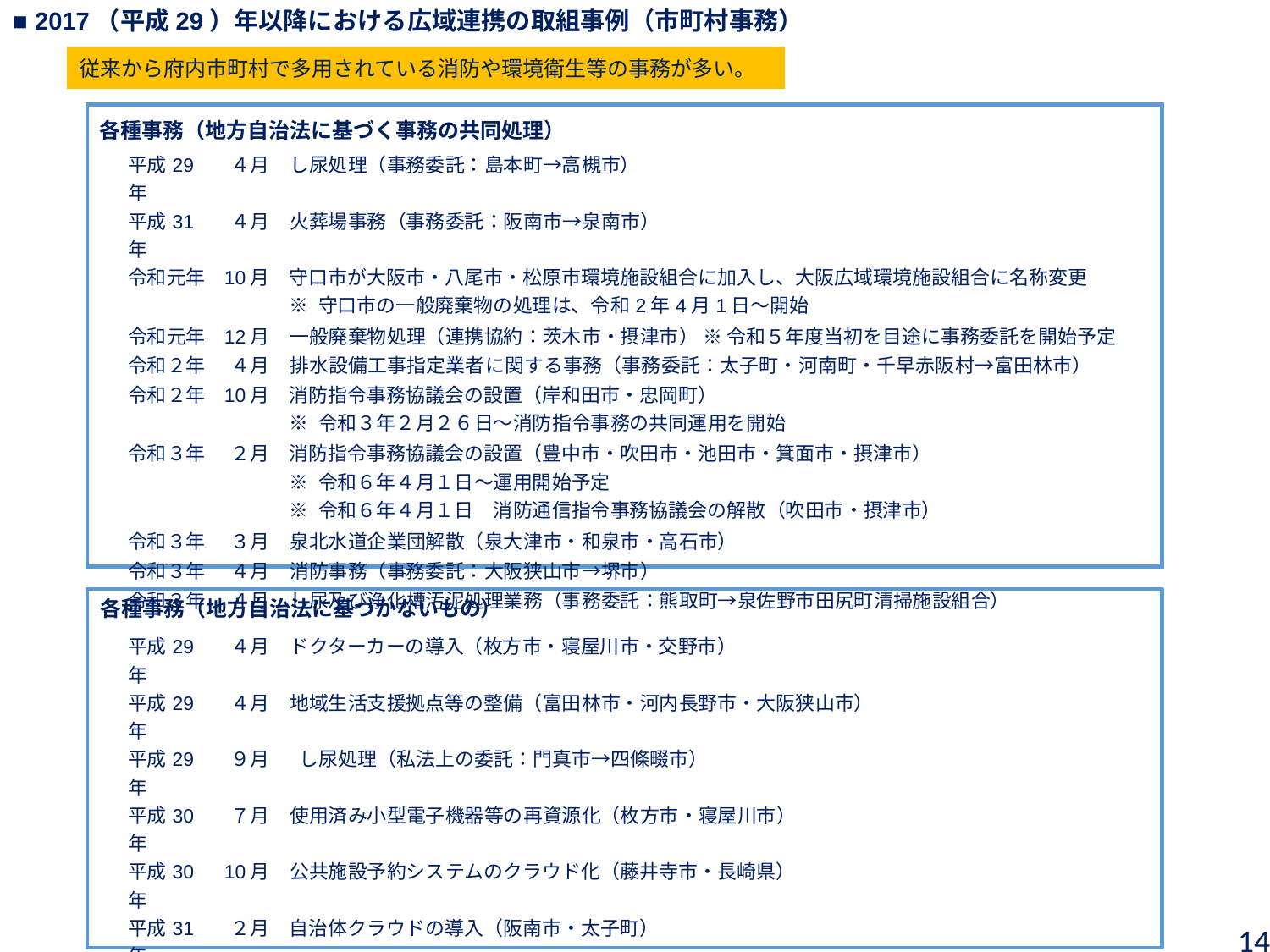

# ■ 2017（平成29）年以降における広域連携の取組事例（市町村事務）
従来から府内市町村で多用されている消防や環境衛生等の事務が多い。
各種事務（地方自治法に基づく事務の共同処理）

| 平成29年 | ４月 | し尿処理（事務委託：島本町→高槻市） |
| --- | --- | --- |
| 平成31年 | ４月 | 火葬場事務（事務委託：阪南市→泉南市） |
| 令和元年 | 10月 | 守口市が大阪市・八尾市・松原市環境施設組合に加入し、大阪広域環境施設組合に名称変更 ※ 守口市の一般廃棄物の処理は、令和2年4月1日～開始 |
| 令和元年 | 12月 | 一般廃棄物処理（連携協約：茨木市・摂津市） ※ 令和５年度当初を目途に事務委託を開始予定 |
| 令和２年 | ４月 | 排水設備工事指定業者に関する事務（事務委託：太子町・河南町・千早赤阪村→富田林市） |
| 令和２年 | 10月 | 消防指令事務協議会の設置（岸和田市・忠岡町） ※ 令和３年２月２６日～消防指令事務の共同運用を開始 |
| 令和３年 | ２月 | 消防指令事務協議会の設置（豊中市・吹田市・池田市・箕面市・摂津市） ※ 令和６年４月１日～運用開始予定 ※ 令和６年４月１日　消防通信指令事務協議会の解散（吹田市・摂津市） |
| 令和３年 | ３月 | 泉北水道企業団解散（泉大津市・和泉市・高石市） |
| 令和３年 | ４月 | 消防事務（事務委託：大阪狭山市→堺市） |
| 令和３年 | ４月 | し尿及び浄化槽汚泥処理業務（事務委託：熊取町→泉佐野市田尻町清掃施設組合） |
各種事務（地方自治法に基づかないもの）

| 平成29年 | ４月 | ドクターカーの導入（枚方市・寝屋川市・交野市） |
| --- | --- | --- |
| 平成29年 | ４月 | 地域生活支援拠点等の整備（富田林市・河内長野市・大阪狭山市） |
| 平成29年 | ９月 | し尿処理（私法上の委託：門真市→四條畷市） |
| 平成30年 | ７月 | 使用済み小型電子機器等の再資源化（枚方市・寝屋川市） |
| 平成30年 | 10月 | 公共施設予約システムのクラウド化（藤井寺市・長崎県） |
| 平成31年 | ２月 | 自治体クラウドの導入（阪南市・太子町） |
| 令和元年 | 12月 | 大阪市庭窪浄水場施設の共同化に向けた基本協定の締結（大阪市・守口市）※ 令和６年４月～開始予定 |
| 令和２年 | ７月 | 小売電気事業を行う「（株）能勢・豊能まちづくり」の設立 （豊能町・能勢町・(一)地域循環型まちづくり推進機構） |
| 令和３年 | ３月 | 自治体クラウドの導入（島本町・豊能町・河南町・千早赤阪村） |
14